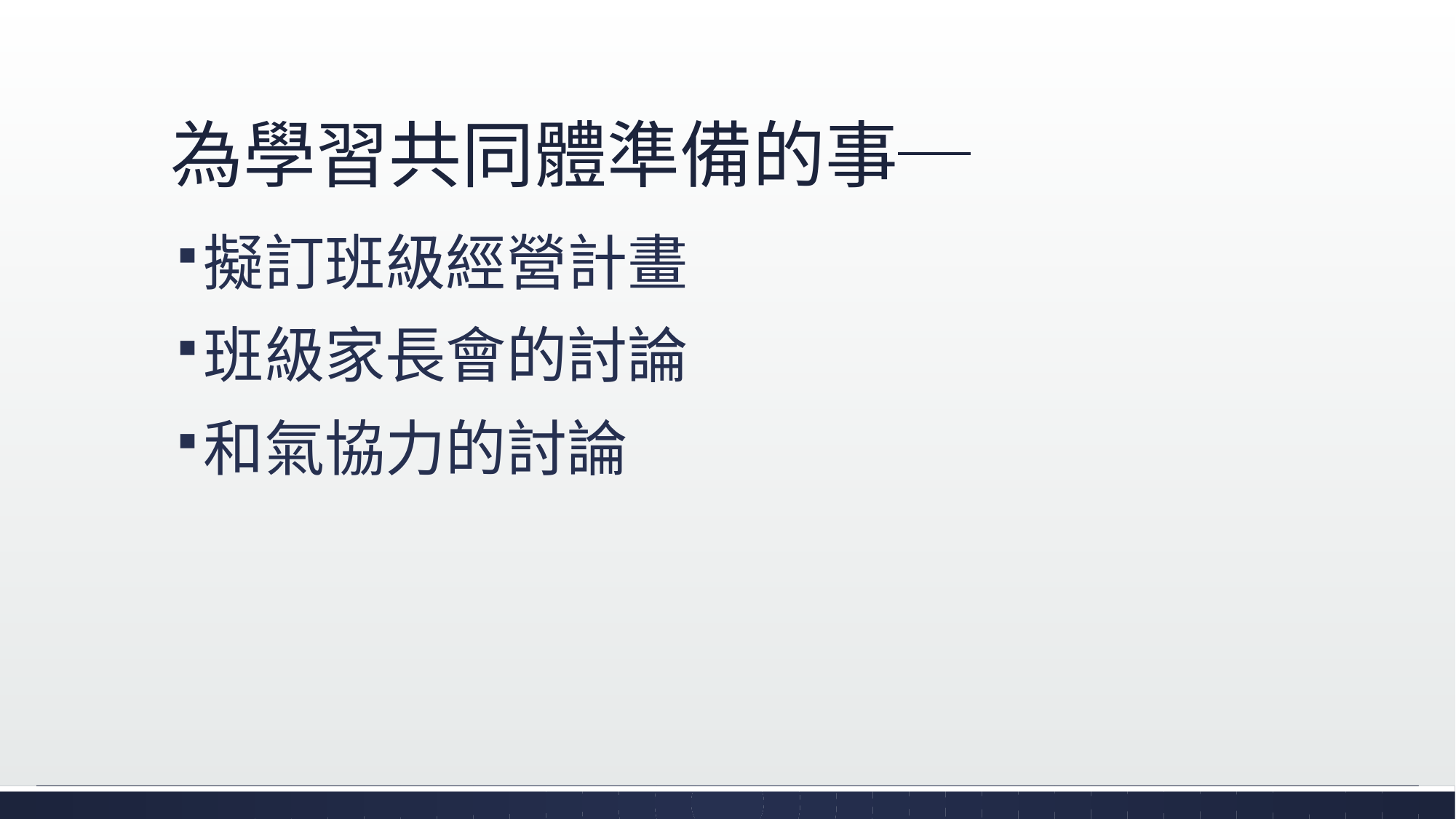

# 為學習共同體準備的事─
擬訂班級經營計畫
班級家長會的討論
和氣協力的討論